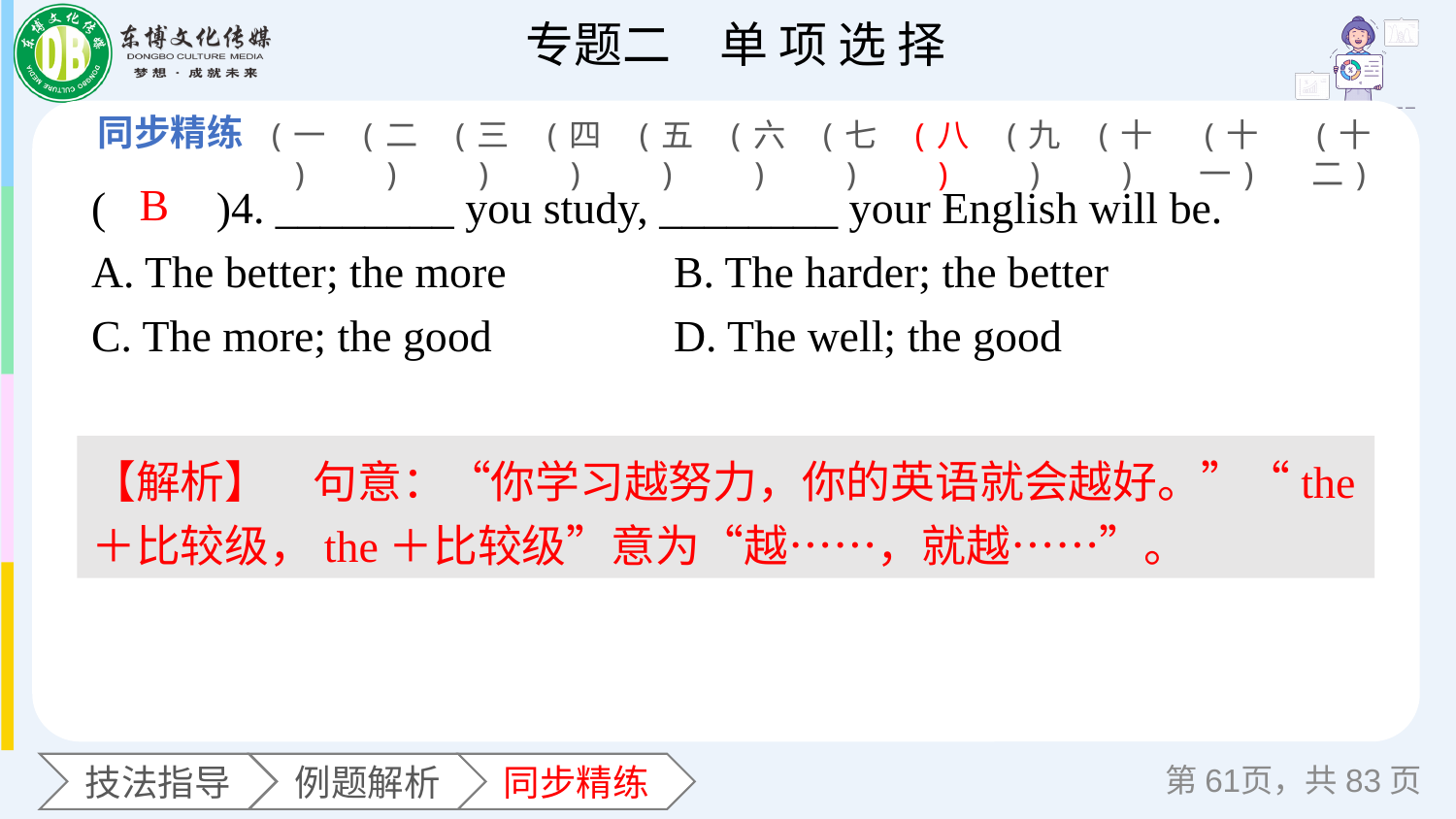

(一)
(二)
(三)
(四)
(五)
(六)
(七)
(八)
(九)
(十)
(十一)
(十二)
(　　)4. ________ you study, ________ your English will be.
A. The better; the more    	B. The harder; the better
C. The more; the good    	D. The well; the good
B
【解析】　句意：“你学习越努力，你的英语就会越好。”“the＋比较级，the＋比较级”意为“越……，就越……”。
第61页，共83页